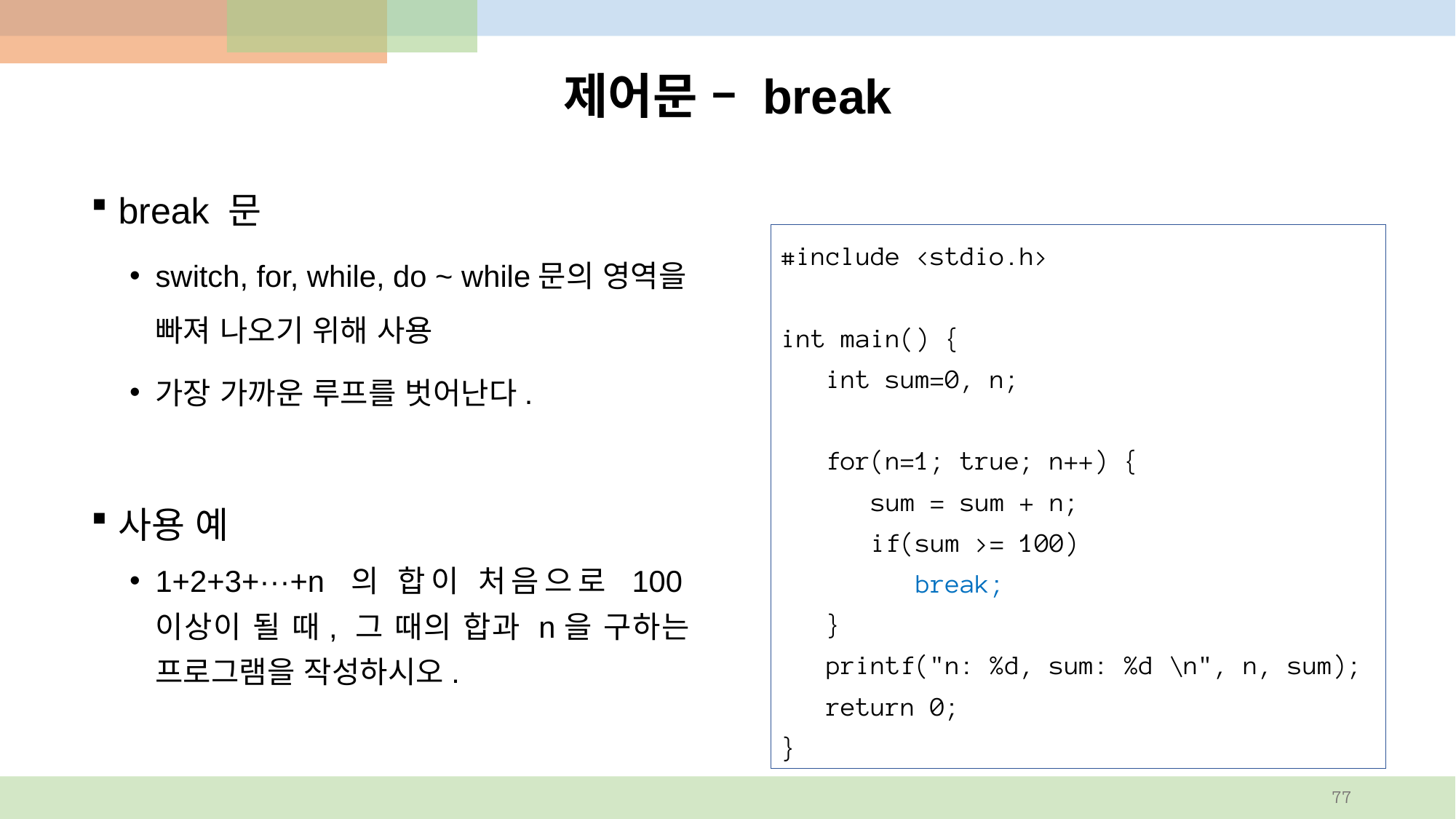

# 제어문 – break

break 문
switch, for, while, do ~ while문의 영역을 빠져 나오기 위해 사용
가장 가까운 루프를 벗어난다.

사용 예
1+2+3+···+n 의 합이 처음으로 100이상이 될 때, 그 때의 합과 n을 구하는 프로그램을 작성하시오.
#include <stdio.h>

int main() {
   int sum=0, n;

   for(n=1; true; n++) {
      sum = sum + n;
      if(sum >= 100)
         break;
   }
   printf("n: %d, sum: %d \n", n, sum);
   return 0;
}
77